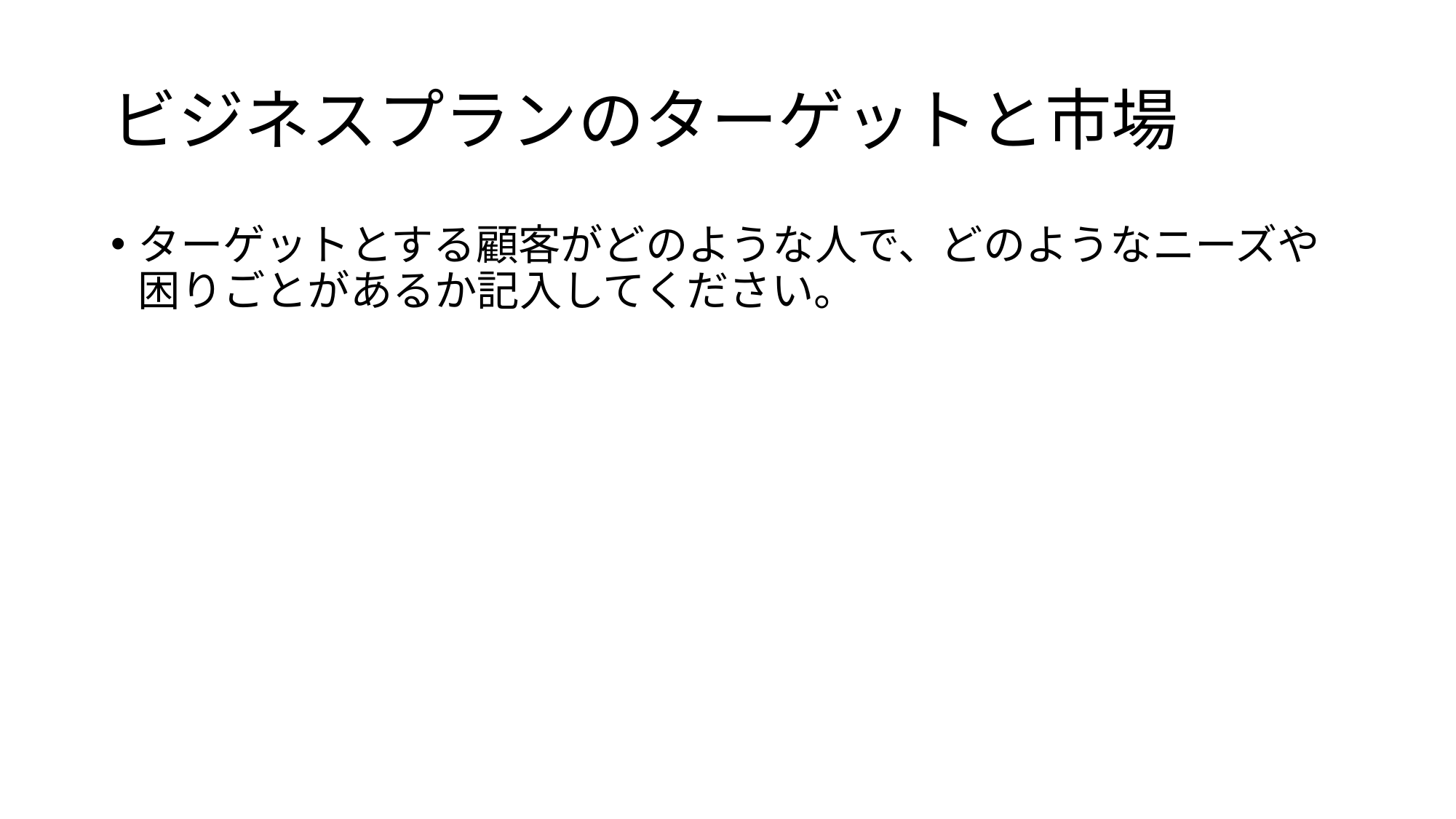

# ビジネスプランのターゲットと市場
ターゲットとする顧客がどのような人で、どのようなニーズや困りごとがあるか記入してください。